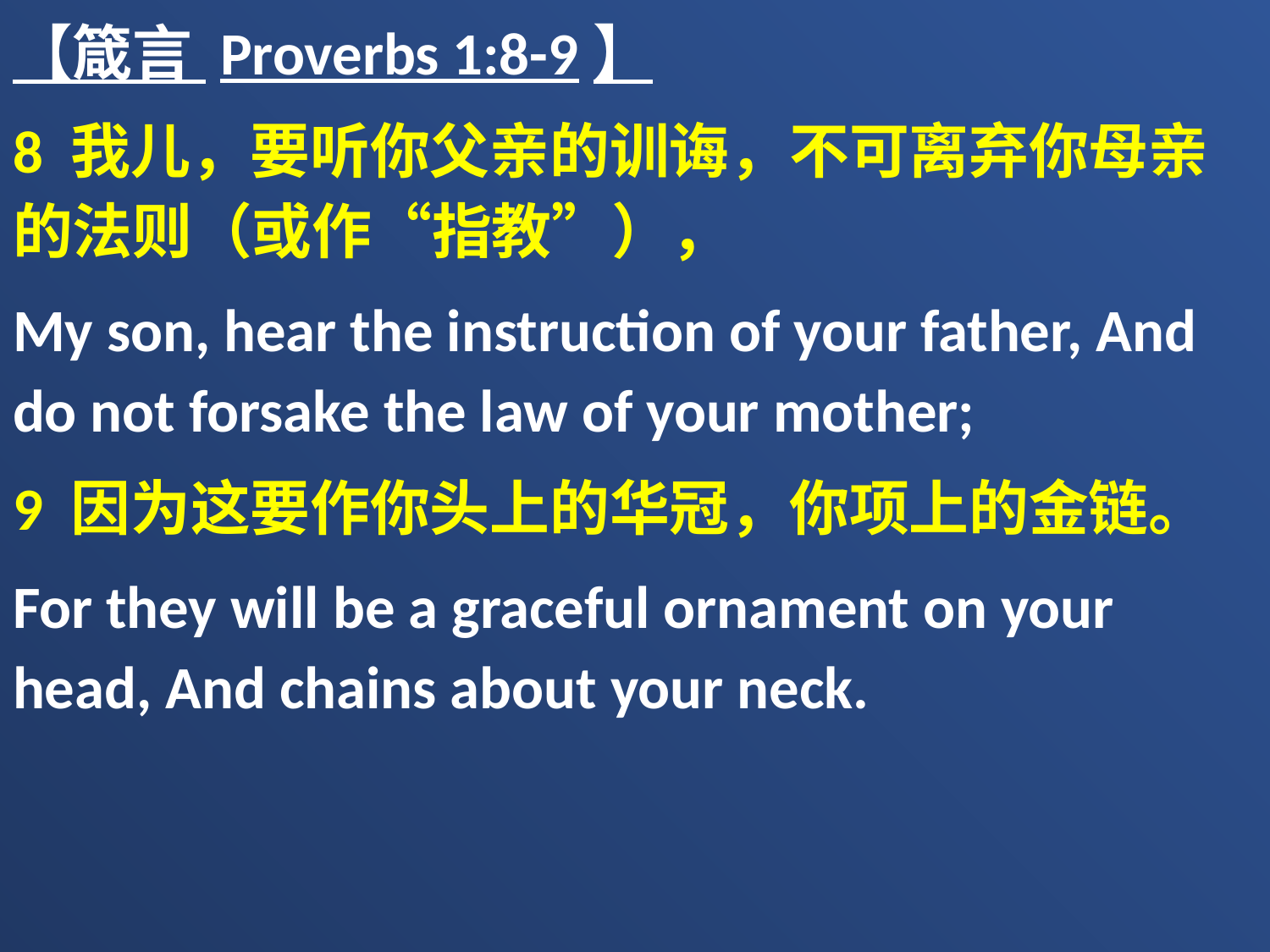

【箴言 Proverbs 1:8-9】
8 我儿，要听你父亲的训诲，不可离弃你母亲的法则（或作“指教”），
My son, hear the instruction of your father, And do not forsake the law of your mother;
9 因为这要作你头上的华冠，你项上的金链。
For they will be a graceful ornament on your head, And chains about your neck.